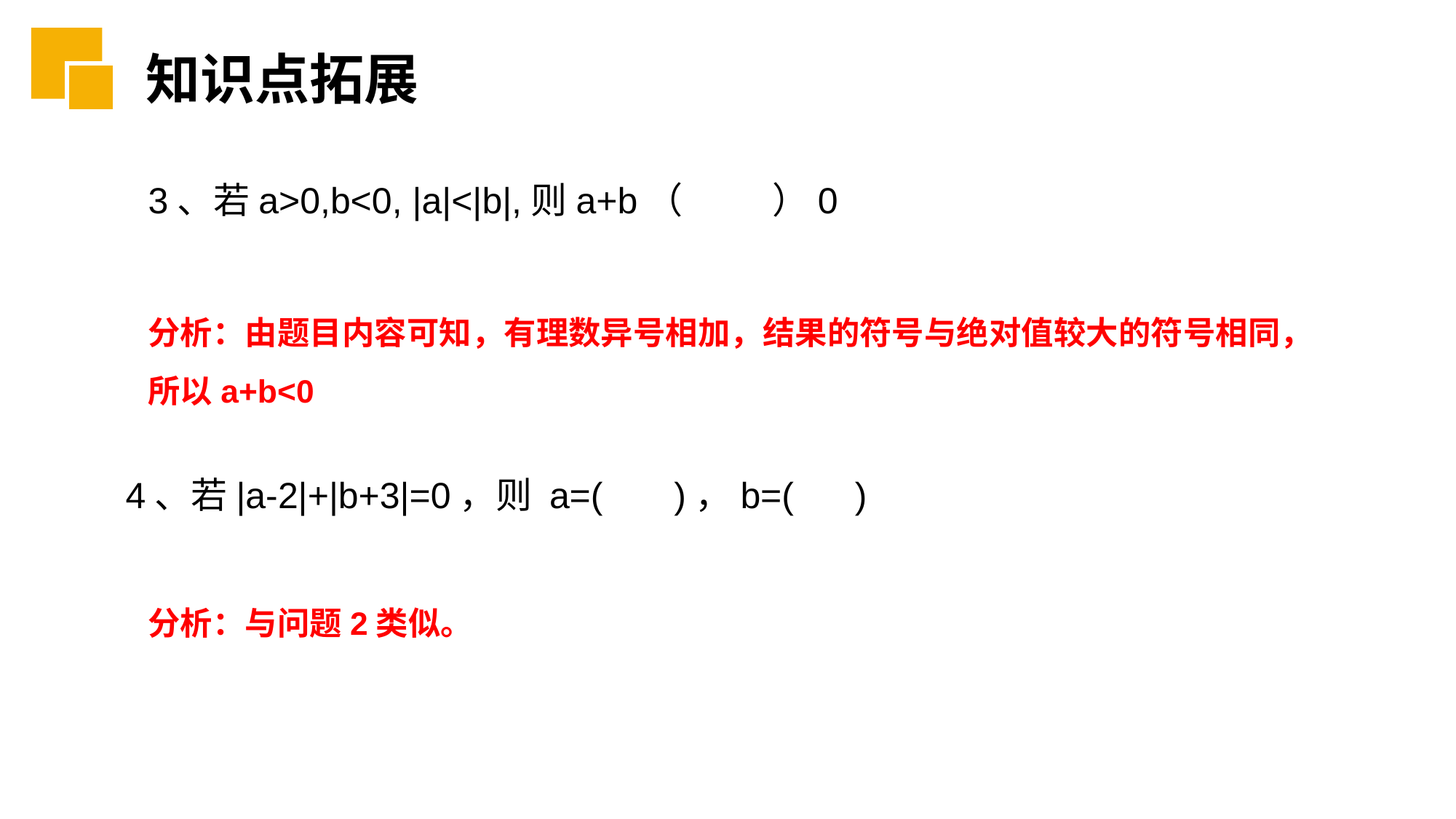

知识点拓展
3、若a>0,b<0, |a|<|b|,则a+b（           ）0
分析：由题目内容可知，有理数异号相加，结果的符号与绝对值较大的符号相同，所以a+b<0
4、若|a-2|+|b+3|=0，则 a=(       )，b=(      )
分析：与问题2类似。